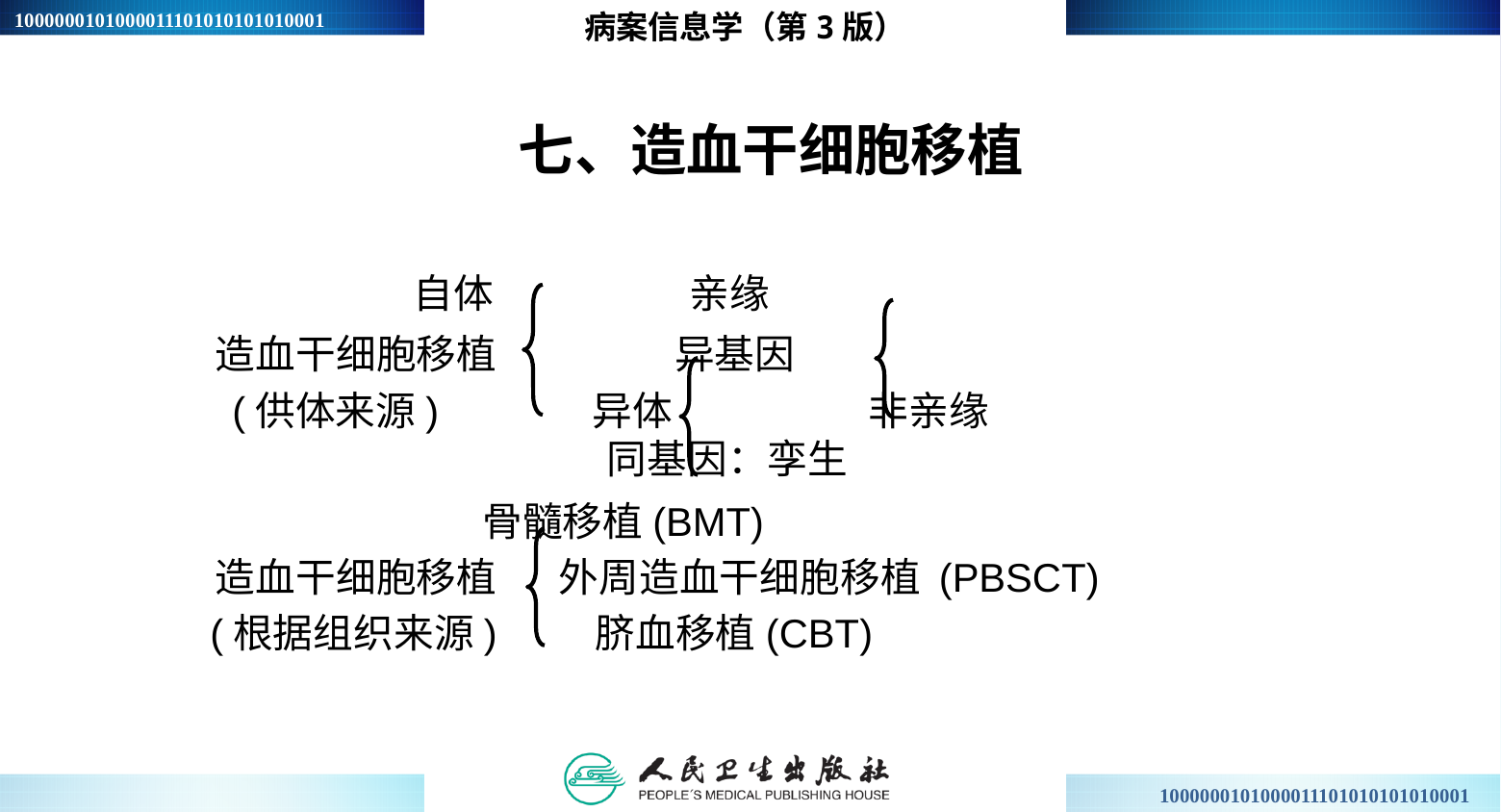

病案信息学（第3版）
# 七、造血干细胞移植
                   自体                      亲缘
  造血干细胞移植                    异基因
    (供体来源)             异体                      非亲缘
                                              同基因：孪生
                                骨髓移植(BMT)
  造血干细胞移植       外周造血干细胞移植 (PBSCT)
  (根据组织来源)        脐血移植(CBT)